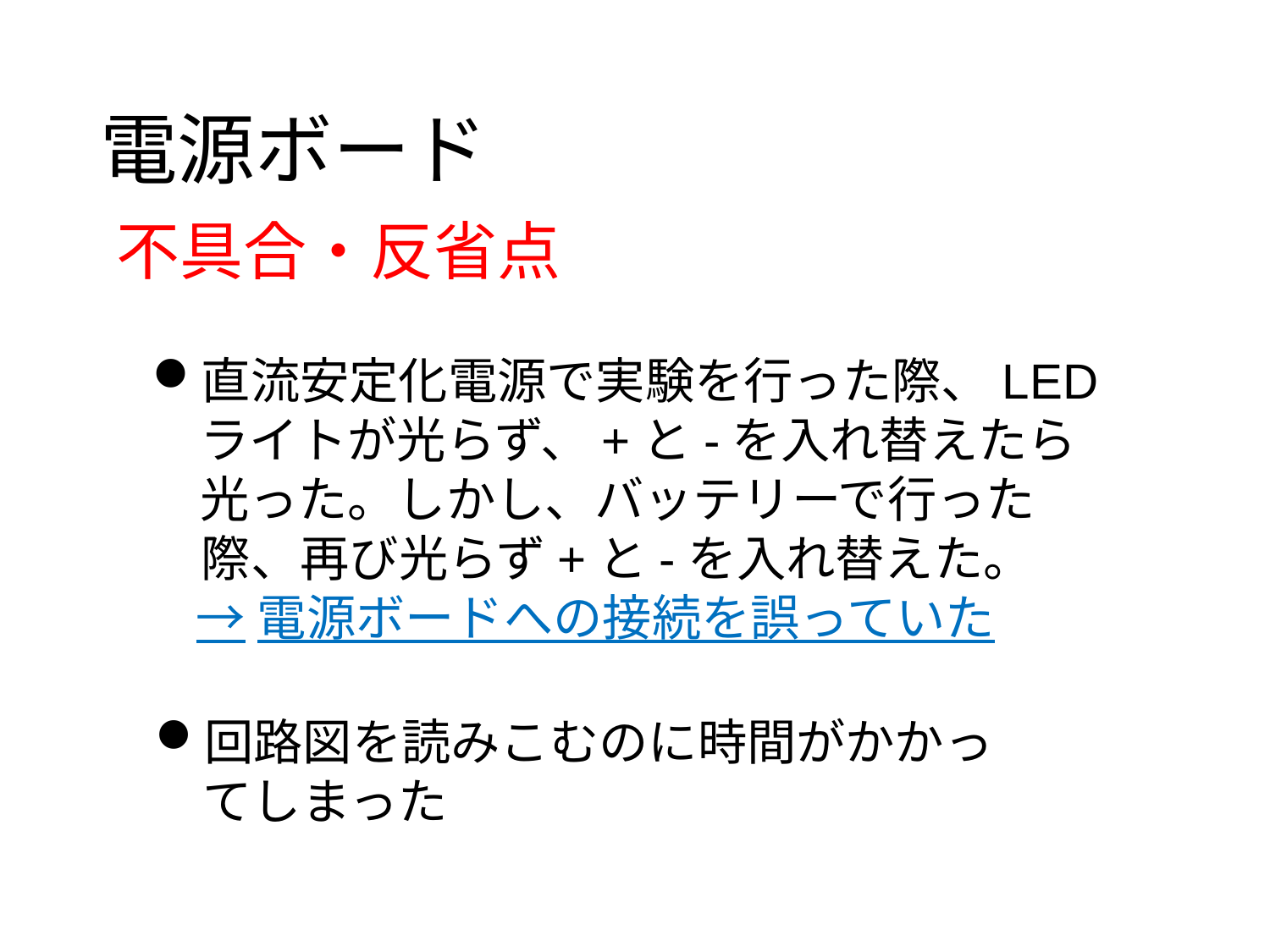

# 電源ボード
不具合・反省点
直流安定化電源で実験を行った際、LEDライトが光らず、+と-を入れ替えたら光った。しかし、バッテリーで行った
　際、再び光らず+と-を入れ替えた。
    →電源ボードへの接続を誤っていた
回路図を読みこむのに時間がかかってしまった